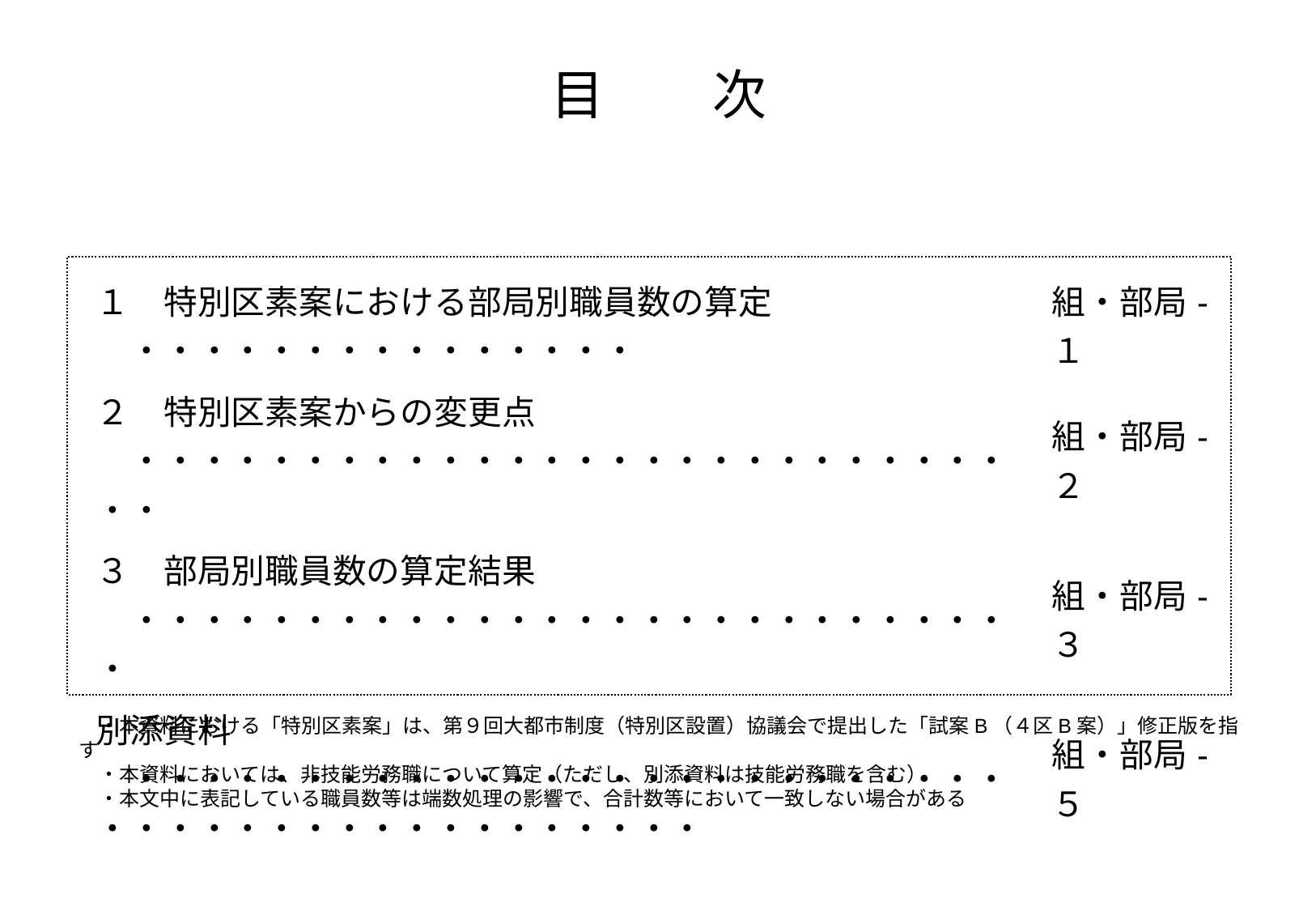

目　　次

| １　特別区素案における部局別職員数の算定　　・・・・・・・・・・・・・・・ | 組・部局-１ |
| --- | --- |
| ２　特別区素案からの変更点　　・・・・・・・・・・・・・・・・・・・・・・・・・・・・ | 組・部局-２ |
| ３　部局別職員数の算定結果　　・・・・・・・・・・・・・・・・・・・・・・・・・・・ | 組・部局-３ |
| 別添資料　　・・・・・・・・・・・・・・・・・・・・・・・・・・・・・・・・・・・・・・・・・・・・ | 組・部局-５ |
　・本資料における「特別区素案」は、第９回大都市制度（特別区設置）協議会で提出した「試案B（４区B案）」修正版を指す
　・本資料においては、非技能労務職について算定（ただし、別添資料は技能労務職を含む）
　・本文中に表記している職員数等は端数処理の影響で、合計数等において一致しない場合がある